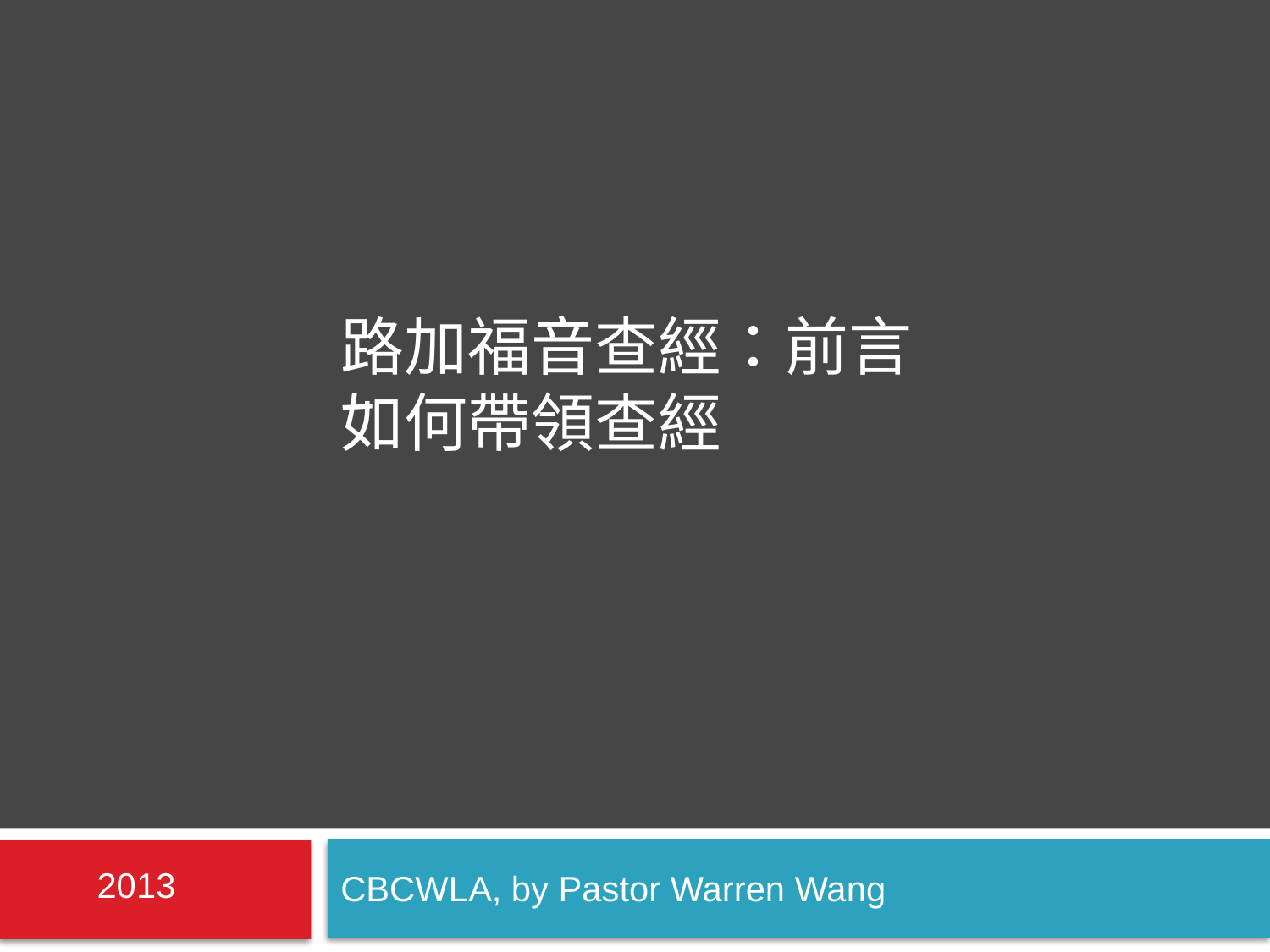

# 路加福音查經：前言 如何帶領查經
CBCWLA, by Pastor Warren Wang
2013